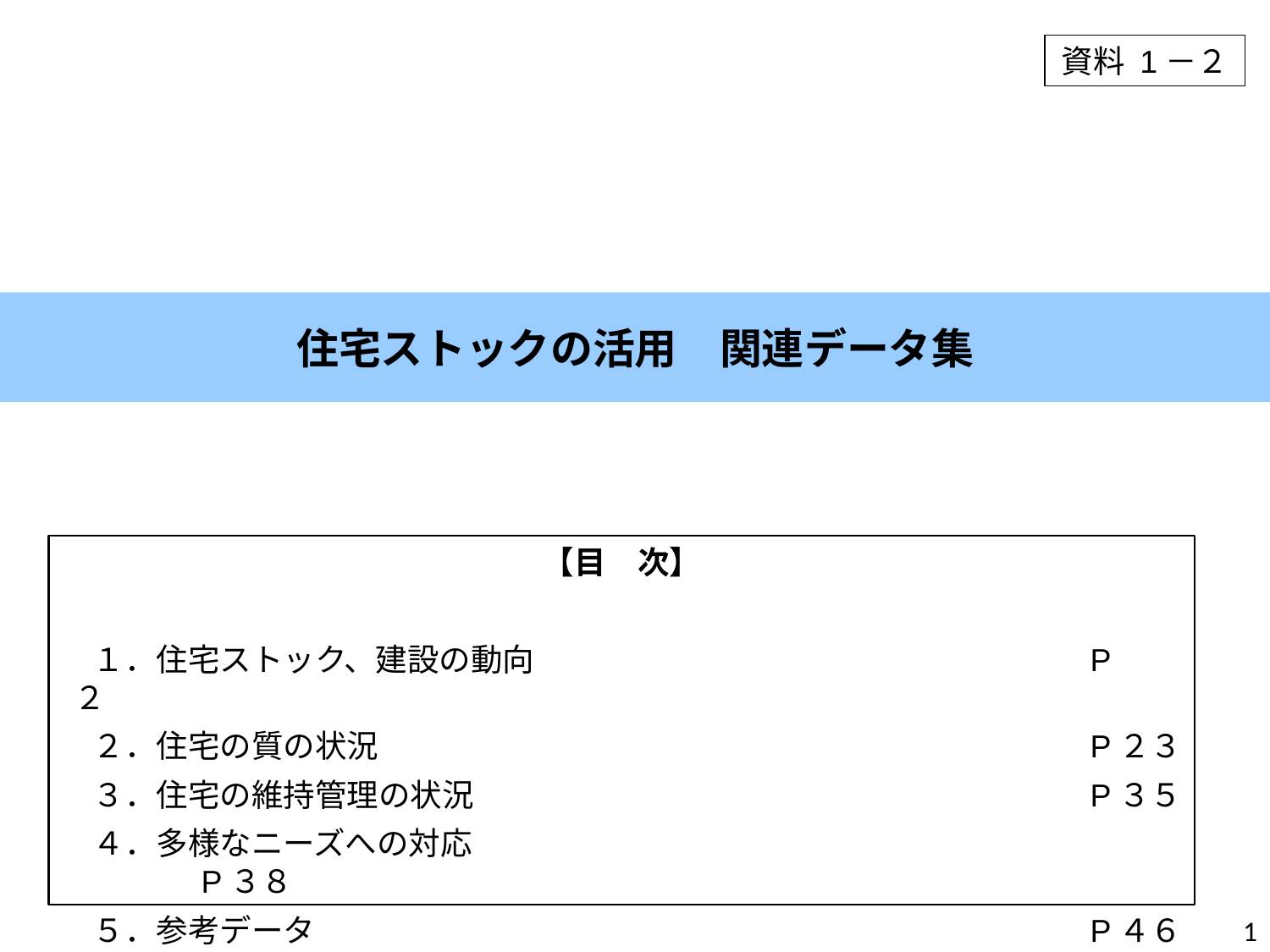

資料 1－２
住宅ストックの活用　関連データ集
【目　次】

　１．住宅ストック、建設の動向					P 　２
　２．住宅の質の状況						P２３
　３．住宅の維持管理の状況					P３５
　４．多様なニーズへの対応						P３８
　５．参考データ							P４６
1